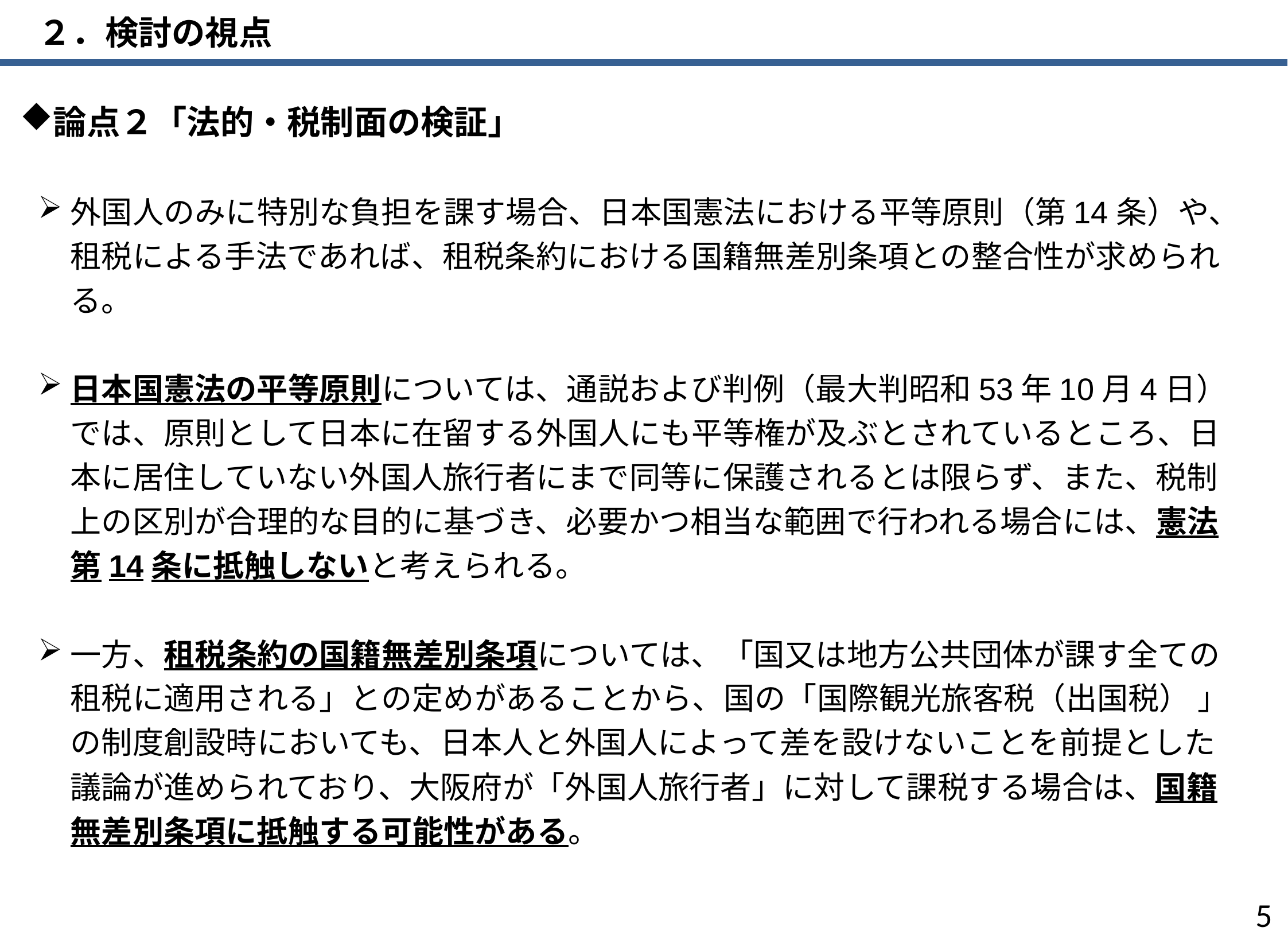

２．検討の視点
論点２「法的・税制面の検証」

外国人のみに特別な負担を課す場合、日本国憲法における平等原則（第14条）や、租税による手法であれば、租税条約における国籍無差別条項との整合性が求められる。

日本国憲法の平等原則については、通説および判例（最大判昭和53年10月4日）では、原則として日本に在留する外国人にも平等権が及ぶとされているところ、日本に居住していない外国人旅行者にまで同等に保護されるとは限らず、また、税制上の区別が合理的な目的に基づき、必要かつ相当な範囲で行われる場合には、憲法第14条に抵触しないと考えられる。

一方、租税条約の国籍無差別条項については、「国又は地方公共団体が課す全ての租税に適用される」との定めがあることから、国の「国際観光旅客税（出国税） 」の制度創設時においても、日本人と外国人によって差を設けないことを前提とした議論が進められており、大阪府が「外国人旅行者」に対して課税する場合は、国籍無差別条項に抵触する可能性がある。
5